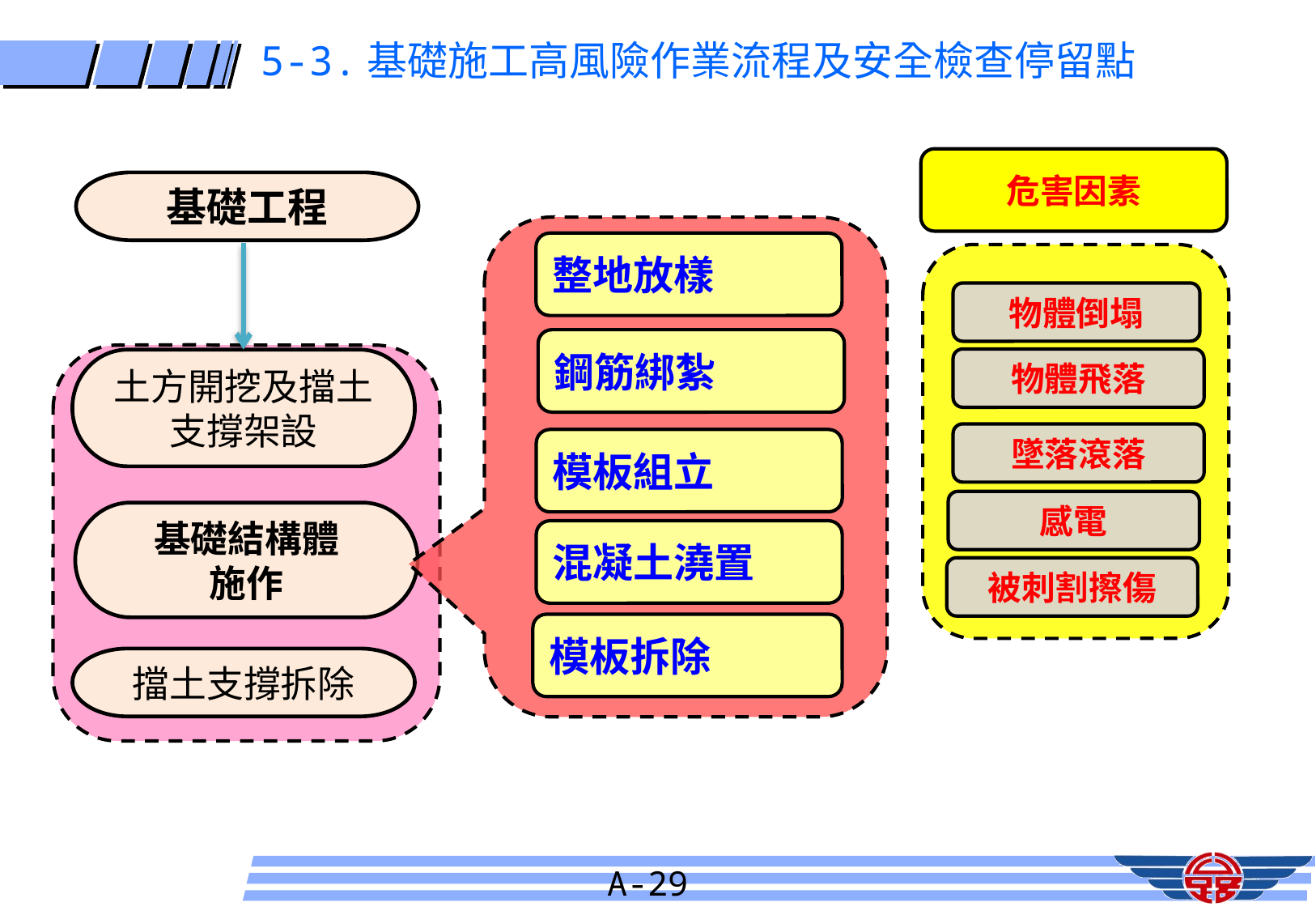

5-3.基礎施工高風險作業流程及安全檢查停留點
危害因素
基礎工程

整地放樣

物體倒塌
鋼筋綁紮

土方開挖及擋土支撐架設
基礎結構體
施作
擋土支撐拆除
物體飛落
墜落滾落
模板組立
感電
混凝土澆置
被刺割擦傷
模板拆除